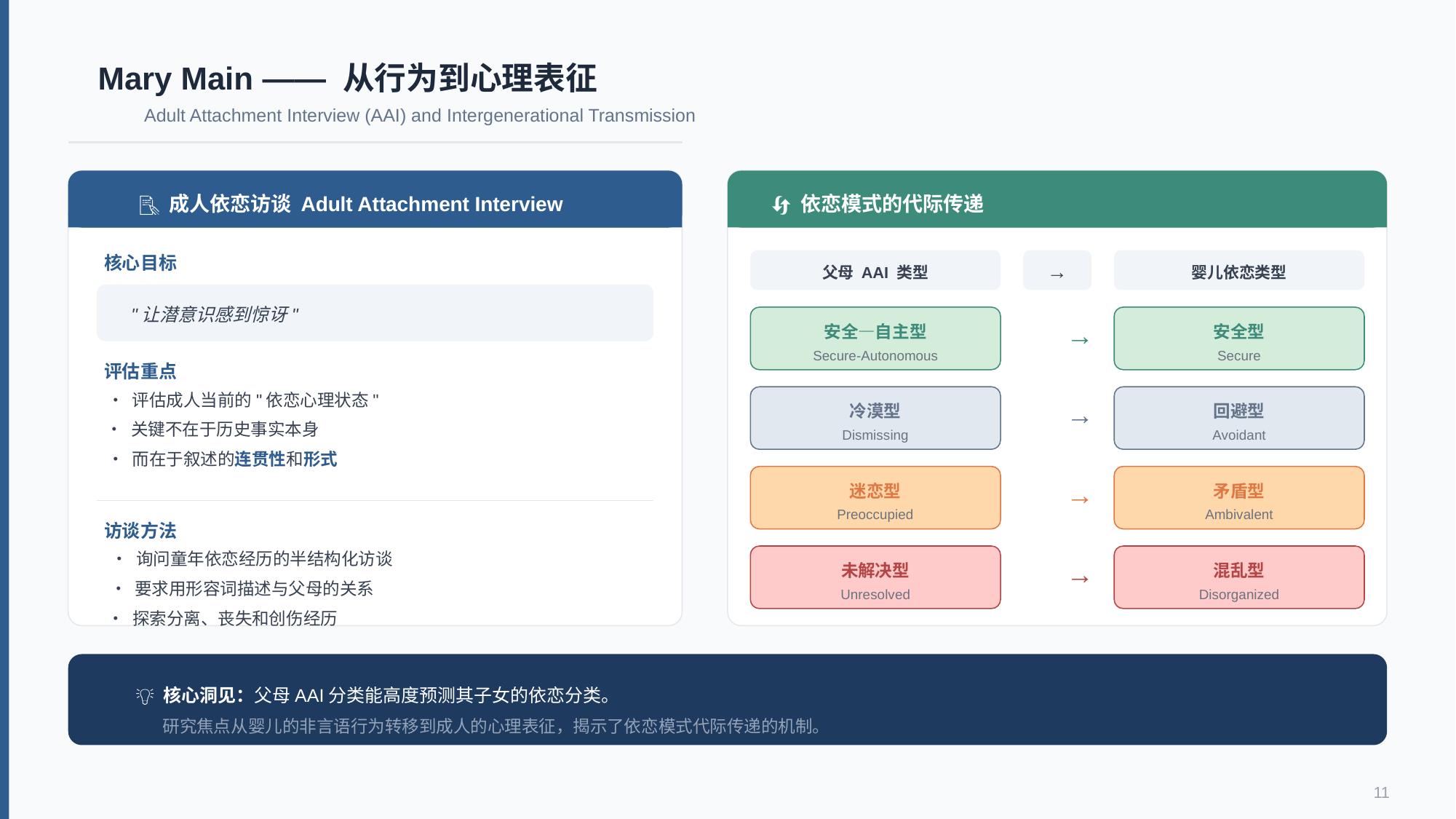

Mary Main —— 从行为到心理表征
Adult Attachment Interview (AAI) and Intergenerational Transmission

📝 成人依恋访谈 Adult Attachment Interview

核心目标

"让潜意识感到惊讶"
评估重点
• 评估成人当前的"依恋心理状态"
• 关键不在于历史事实本身
• 而在于叙述的连贯性和形式

访谈方法
• 询问童年依恋经历的半结构化访谈
• 要求用形容词描述与父母的关系
• 探索分离、丧失和创伤经历

🔄 依恋模式的代际传递

→
父母 AAI 类型
婴儿依恋类型

→
安全—自主型
安全型
Secure-Autonomous
Secure

→
冷漠型
回避型
Dismissing
Avoidant

→
迷恋型
矛盾型
Preoccupied
Ambivalent

→
未解决型
混乱型
Unresolved
Disorganized

💡 核心洞见：父母AAI分类能高度预测其子女的依恋分类。
研究焦点从婴儿的非言语行为转移到成人的心理表征，揭示了依恋模式代际传递的机制。
11